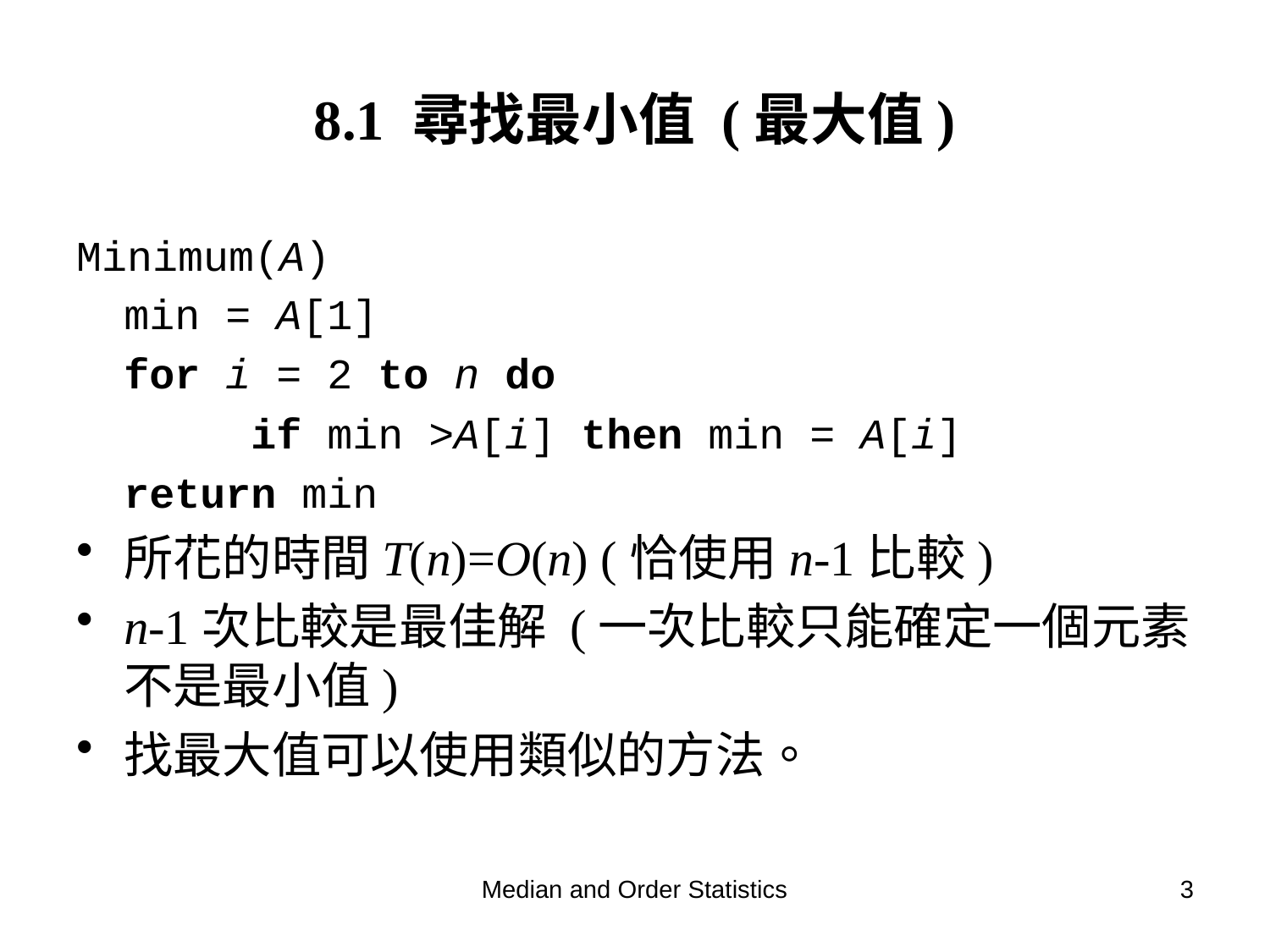

# 8.1 尋找最小值 (最大值)
Minimum(A)
	min = A[1]
	for i = 2 to n do
		if min >A[i] then min = A[i]
	return min
所花的時間T(n)=O(n) (恰使用n-1比較)
n-1次比較是最佳解 (一次比較只能確定一個元素不是最小值)
找最大值可以使用類似的方法。
Median and Order Statistics
3